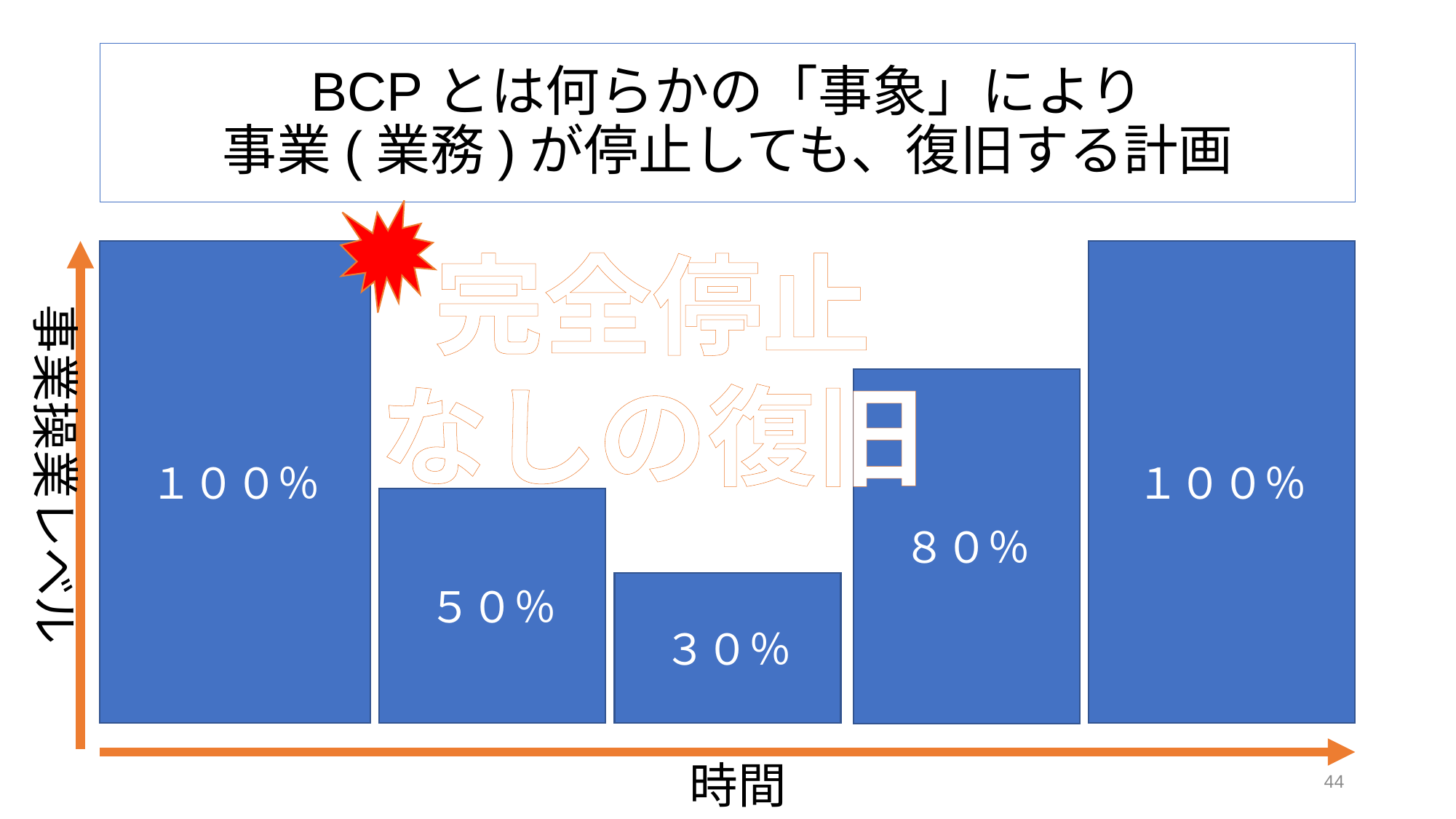

# BCPとは何らかの「事象」により 事業(業務)が停止しても、復旧する計画

完全停止
なしの復旧
１００％
１００％
事業操業レベル
８０％
５０％
３０％
時間
44